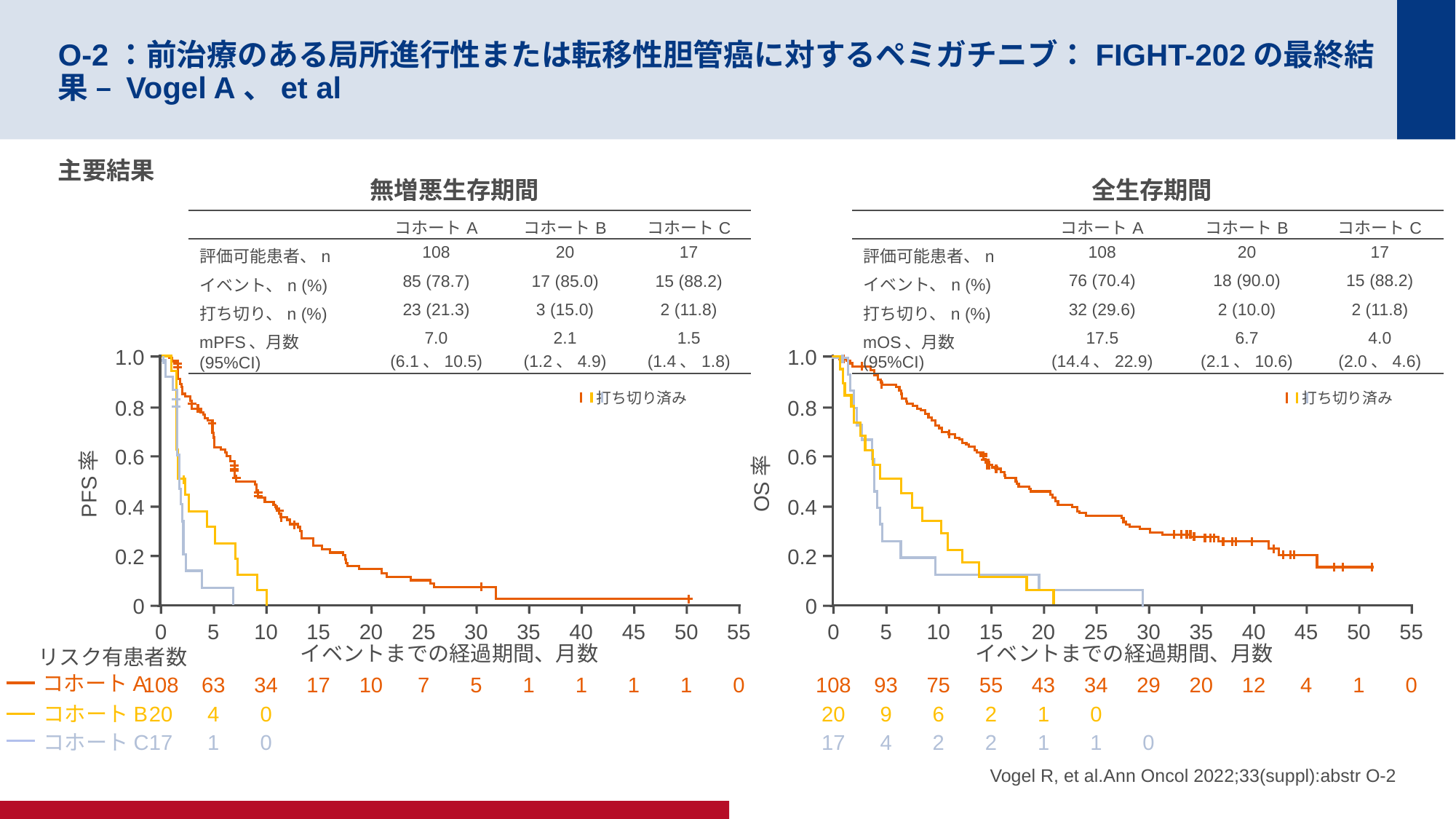

# O-2：前治療のある局所進行性または転移性胆管癌に対するペミガチニブ：FIGHT-202の最終結果 – Vogel A、et al
主要結果
無増悪生存期間
全生存期間
|  | コホートA | コホートB | コホートC |
| --- | --- | --- | --- |
| 評価可能患者、n | 108 | 20 | 17 |
| イベント、n (%) | 76 (70.4) | 18 (90.0) | 15 (88.2) |
| 打ち切り、n (%) | 32 (29.6) | 2 (10.0) | 2 (11.8) |
| mOS、月数(95%CI) | 17.5 (14.4、22.9) | 6.7 (2.1、10.6) | 4.0 (2.0、4.6) |
|  | コホートA | コホートB | コホートC |
| --- | --- | --- | --- |
| 評価可能患者、n | 108 | 20 | 17 |
| イベント、n (%) | 85 (78.7) | 17 (85.0) | 15 (88.2) |
| 打ち切り、n (%) | 23 (21.3) | 3 (15.0) | 2 (11.8) |
| mPFS、月数(95%CI) | 7.0 (6.1、10.5) | 2.1 (1.2、4.9) | 1.5 (1.4、1.8) |
1.0

0.8

0.6

PFS率
0.4

0.2

0

1.0

0.8

0.6

OS率
0.4

0.2

0

打ち切り済み
打ち切り済み

0
5
10
15
20
25
30
35
40
45
50
55

0
5
10
15
20
25
30
35
40
45
50
55
イベントまでの経過期間、月数
イベントまでの経過期間、月数
リスク有患者数
コホートA
108
63
34
17
10
7
5
1
1
1
1
0
108
93
75
55
43
34
29
20
12
4
1
0
コホートB
20
4
0
20
9
6
2
1
0
コホートC
17
1
0
17
4
2
2
1
1
0
Vogel R, et al.Ann Oncol 2022;33(suppl):abstr O-2